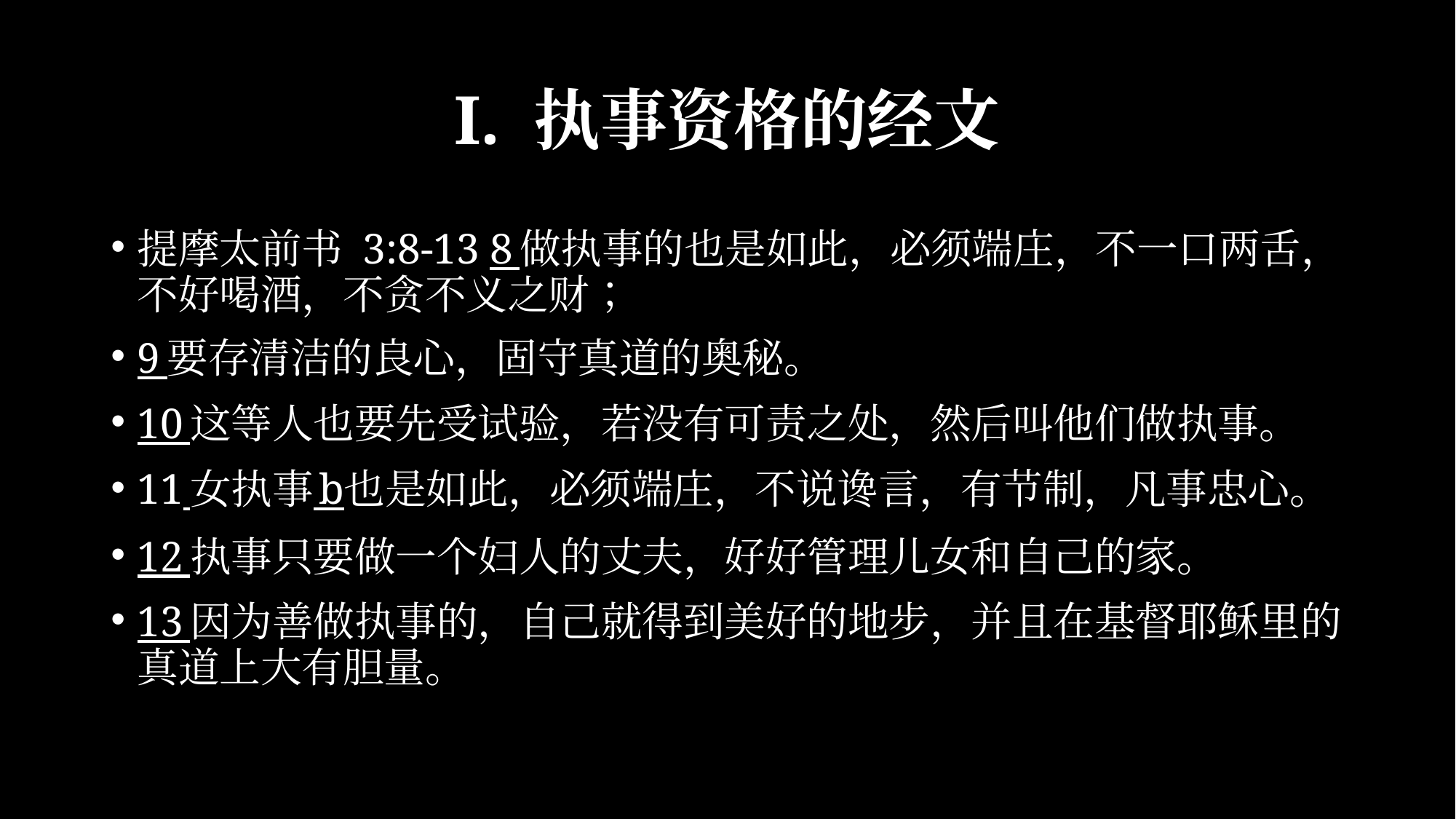

# I. 执事资格的经文
提摩太前书 3:8-13  8 做执事的也是如此，必须端庄，不一口两舌，不好喝酒，不贪不义之财；
9 要存清洁的良心，固守真道的奥秘。
10 这等人也要先受试验，若没有可责之处，然后叫他们做执事。
11 女执事 b也是如此，必须端庄，不说谗言，有节制，凡事忠心。
12 执事只要做一个妇人的丈夫，好好管理儿女和自己的家。
13 因为善做执事的，自己就得到美好的地步，并且在基督耶稣里的真道上大有胆量。